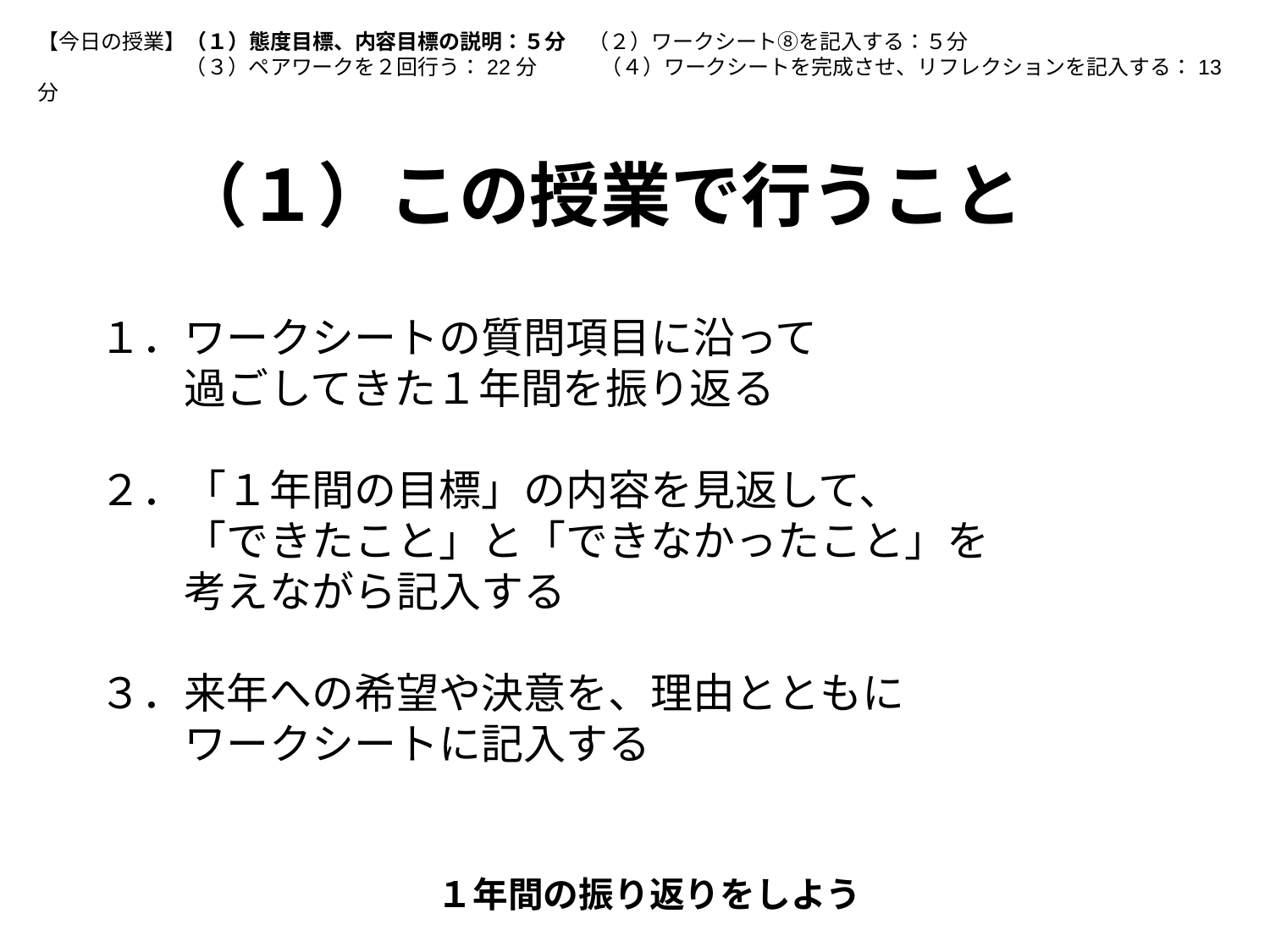

【今日の授業】（１）態度目標、内容目標の説明：５分　（２）ワークシート⑧を記入する：５分
　	　（３）ペアワークを２回行う：22分　　　（４）ワークシートを完成させ、リフレクションを記入する：13分
（１）この授業で行うこと
　１．ワークシートの質問項目に沿って
　　　過ごしてきた１年間を振り返る

　２．「１年間の目標」の内容を見返して、
　　　「できたこと」と「できなかったこと」を
　　　考えながら記入する

　３．来年への希望や決意を、理由とともに
　　　ワークシートに記入する
１年間の振り返りをしよう